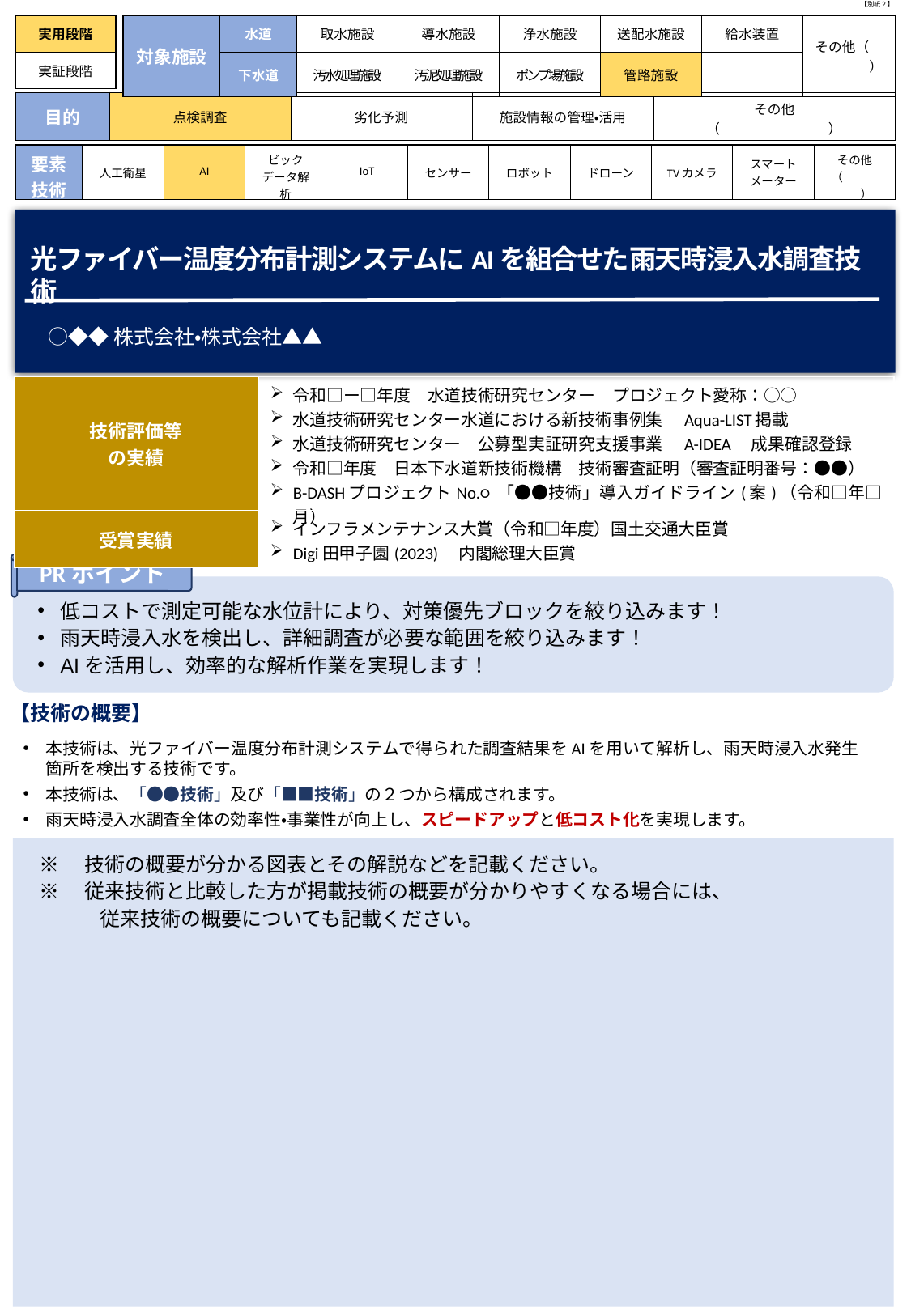

【共通事項】
・全体的に「ですます調」で記載をお願いします。
・様式のレイアウトは変更しないでください
【別紙２】
| 実用段階 |
| --- |
| 実証段階 |
| 対象施設 | 水道 | 取水施設 | 導水施設 | 浄水施設 | 送配水施設 | 給水装置 | その他（　　　　　） |
| --- | --- | --- | --- | --- | --- | --- | --- |
|  | 下水道 | 汚水処理施設 | 汚泥処理施設 | ポンプ場施設 | 管路施設 |  |  |
実用段階用の応募様式です。
参考までに記載例を示しております。
・対象施設、技術の導入目的、要素技術について該当箇所を黄色で着色ください。
・「その他」に該当する場合は、かっこ内を記載してください。
・「管路施設」は下水道の技術のみ着色可能です。

| 目的 | 点検調査 | 劣化予測 | 施設情報の管理・活用 | その他 （　　　　　　　　） |
| --- | --- | --- | --- | --- |
| 要素技術 | 人工衛星 | AI | ビック データ解析 | IoT | センサー | ロボット | ドローン | TVカメラ | スマート メーター | その他 （　　　　　） |
| --- | --- | --- | --- | --- | --- | --- | --- | --- | --- | --- |

・技術名、作成者（掲載技術の保有者）を記載ください。
・技術の保有者から委託を受けた代理店の場合は、法人名の前に「（代理店）」を記載してください。
・共同開発の場合は、以下の例示のように、連名とし代表者が分かるよう（代表者名の前に「○」）に記載してください。

光ファイバー温度分布計測システムにAIを組合せた雨天時浸入水調査技術
○◆◆株式会社・株式会社▲▲
| 技術評価等 の実績 | 令和□ー□年度　水道技術研究センター　プロジェクト愛称：○○ 水道技術研究センター水道における新技術事例集　Aqua-LIST掲載 水道技術研究センター　公募型実証研究支援事業　A-IDEA　成果確認登録 令和□年度　日本下水道新技術機構　技術審査証明（審査証明番号：●●） B-DASHプロジェクトNo.○ 「●●技術」導入ガイドライン(案)（令和□年□月） |
| --- | --- |
| 受賞実績 | インフラメンテナンス大賞（令和□年度）国土交通大臣賞 Digi田甲子園(2023)　内閣総理大臣賞 |
・別紙の「技術評価等のリスト」や「表彰制度のリスト」を参考に記載ください。
・技術評価等や表彰制度の実績に該当しない事項は記載しないでください。

PRポイント
・技術のPRポイント（ウリ）を
2～3行程度で簡潔に記載ください。

低コストで測定可能な水位計により、対策優先ブロックを絞り込みます！
雨天時浸入水を検出し、詳細調査が必要な範囲を絞り込みます！
AIを活用し、効率的な解析作業を実現します！
【技術の概要】
本技術は、光ファイバー温度分布計測システムで得られた調査結果をAIを用いて解析し、雨天時浸入水発生箇所を検出する技術です。
本技術は、「●●技術」及び「■■技術」の２つから構成されます。
雨天時浸入水調査全体の効率性・事業性が向上し、スピードアップと低コスト化を実現します。
・技術の概要を簡潔に記載するとともに、概要が分かる図表や解説など、わかりやすく記載ください。

※　技術の概要が分かる図表とその解説などを記載ください。
※　従来技術と比較した方が掲載技術の概要が分かりやすくなる場合には、
　　　従来技術の概要についても記載ください。
・従来技術を比較対象とした方が掲載技術の概要が分かりやすくなるようでしたら、従来技術の概要についても記載ください（掲載技術のみでも結構です）。